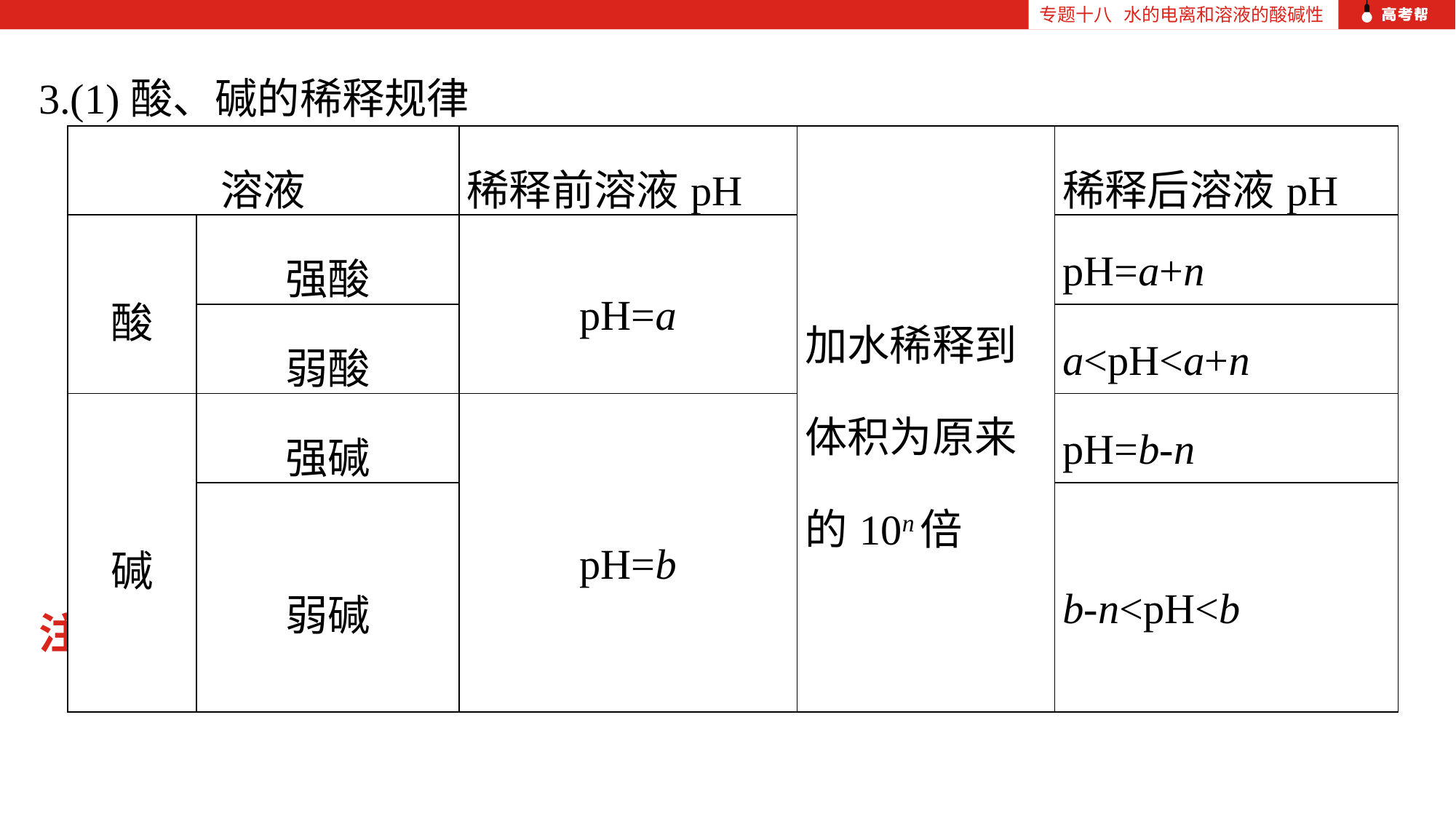

专题十八   水的电离和溶液的酸碱性

3.(1)酸、碱的稀释规律

注:表中a+n<7,b-n>7。
| 溶液 |  | 稀释前溶液pH | 加水稀释到体积为原来的10n倍 | 稀释后溶液pH |
| --- | --- | --- | --- | --- |
| 酸 | 强酸 | pH=a |  | pH=a+n |
|  | 弱酸 |  |  | a<pH<a+n |
| 碱 | 强碱 | pH=b |  | pH=b-n |
|  | 弱碱 |  |  | b-n<pH<b |